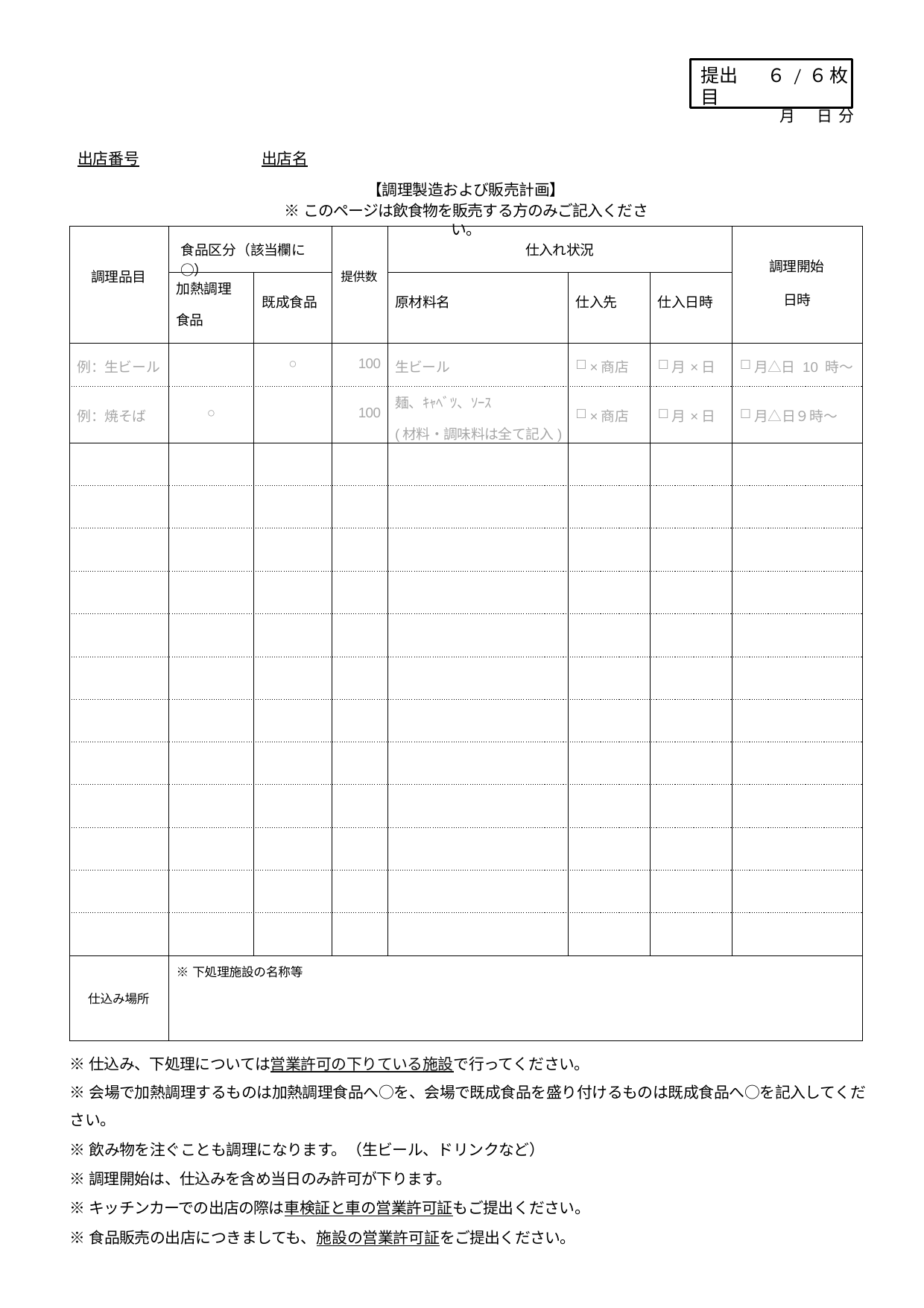

提出	６/６枚目
月	日 分
出店番号
出店名
【調理製造および販売計画】
※このページは飲食物を販売する方のみご記入ください。
| 調理品目 | 食品区分（該当欄に○） |  | 提供数 | 仕入れ状況 |  |  | 調理開始日時 |
| --- | --- | --- | --- | --- | --- | --- | --- |
|  | 加熱調理 食品 | 既成食品 |  | 原材料名 | 仕入先 | 仕入日時 |  |
| 例：生ビール |  | ○ | 100 | 生ビール | ×商店 | 月×日 | 月△日 10 時～ |
| 例：焼そば | ○ |  | 100 | 麺、ｷｬﾍﾞﾂ、ｿｰｽ (材料・調味料は全て記入) | ×商店 | 月×日 | 月△日９時～ |
|  |  |  |  |  |  |  |  |
|  |  |  |  |  |  |  |  |
|  |  |  |  |  |  |  |  |
|  |  |  |  |  |  |  |  |
|  |  |  |  |  |  |  |  |
|  |  |  |  |  |  |  |  |
|  |  |  |  |  |  |  |  |
|  |  |  |  |  |  |  |  |
|  |  |  |  |  |  |  |  |
|  |  |  |  |  |  |  |  |
|  |  |  |  |  |  |  |  |
|  |  |  |  |  |  |  |  |
| 仕込み場所 | ※下処理施設の名称等 |  |  |  |  |  |  |
※仕込み、下処理については営業許可の下りている施設で行ってください。
※会場で加熱調理するものは加熱調理食品へ○を、会場で既成食品を盛り付けるものは既成食品へ○を記入してください。
※飲み物を注ぐことも調理になります。（生ビール、ドリンクなど）
※調理開始は、仕込みを含め当日のみ許可が下ります。
※キッチンカーでの出店の際は車検証と車の営業許可証もご提出ください。
※食品販売の出店につきましても、施設の営業許可証をご提出ください。